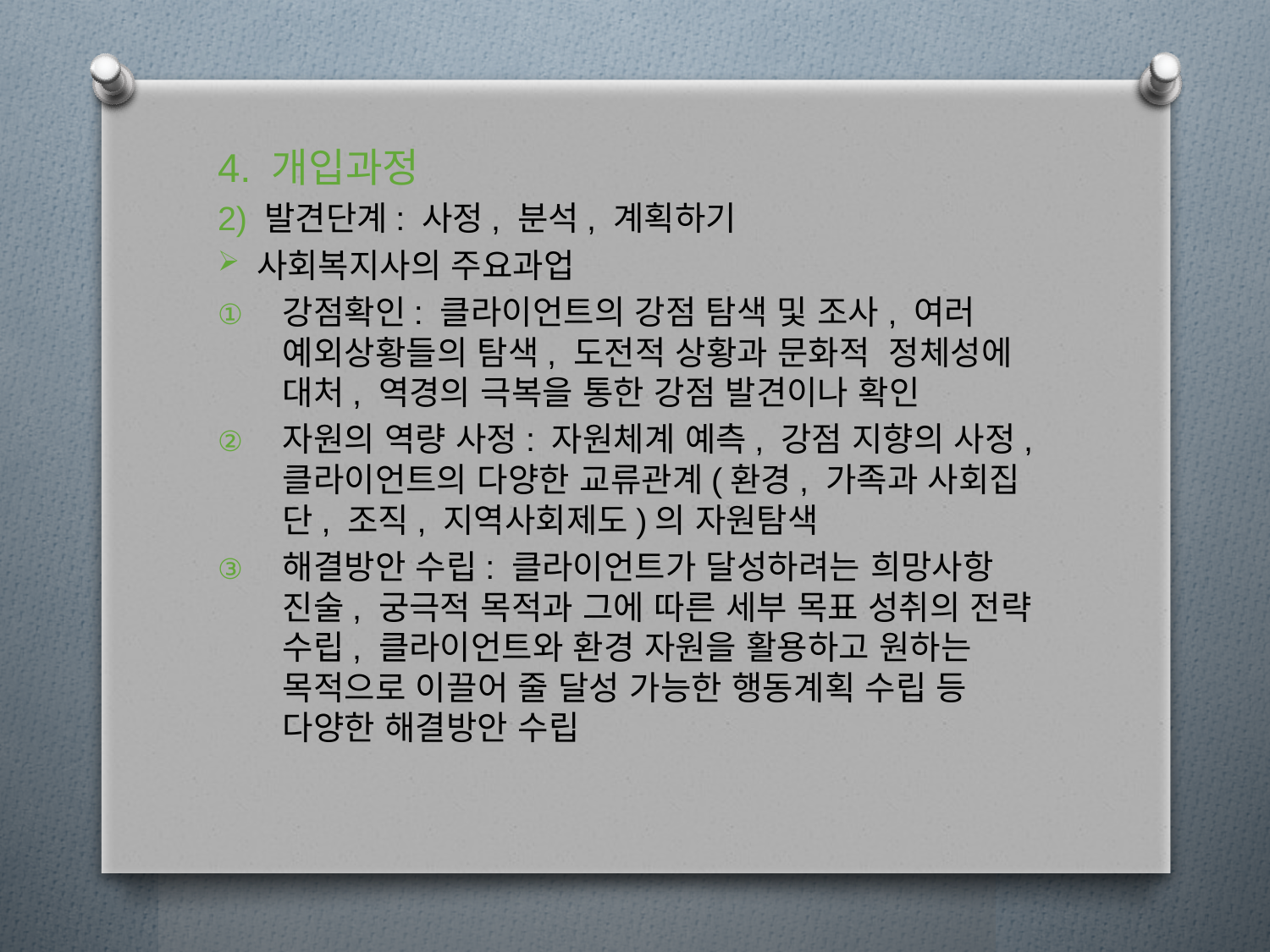

4. 개입과정
2) 발견단계: 사정, 분석, 계획하기
사회복지사의 주요과업
강점확인: 클라이언트의 강점 탐색 및 조사, 여러 예외상황들의 탐색, 도전적 상황과 문화적  정체성에 대처, 역경의 극복을 통한 강점 발견이나 확인
자원의 역량 사정: 자원체계 예측, 강점 지향의 사정, 클라이언트의 다양한 교류관계(환경, 가족과 사회집단, 조직, 지역사회제도)의 자원탐색
해결방안 수립: 클라이언트가 달성하려는 희망사항 진술, 궁극적 목적과 그에 따른 세부 목표 성취의 전략 수립, 클라이언트와 환경 자원을 활용하고 원하는 목적으로 이끌어 줄 달성 가능한 행동계획 수립 등 다양한 해결방안 수립